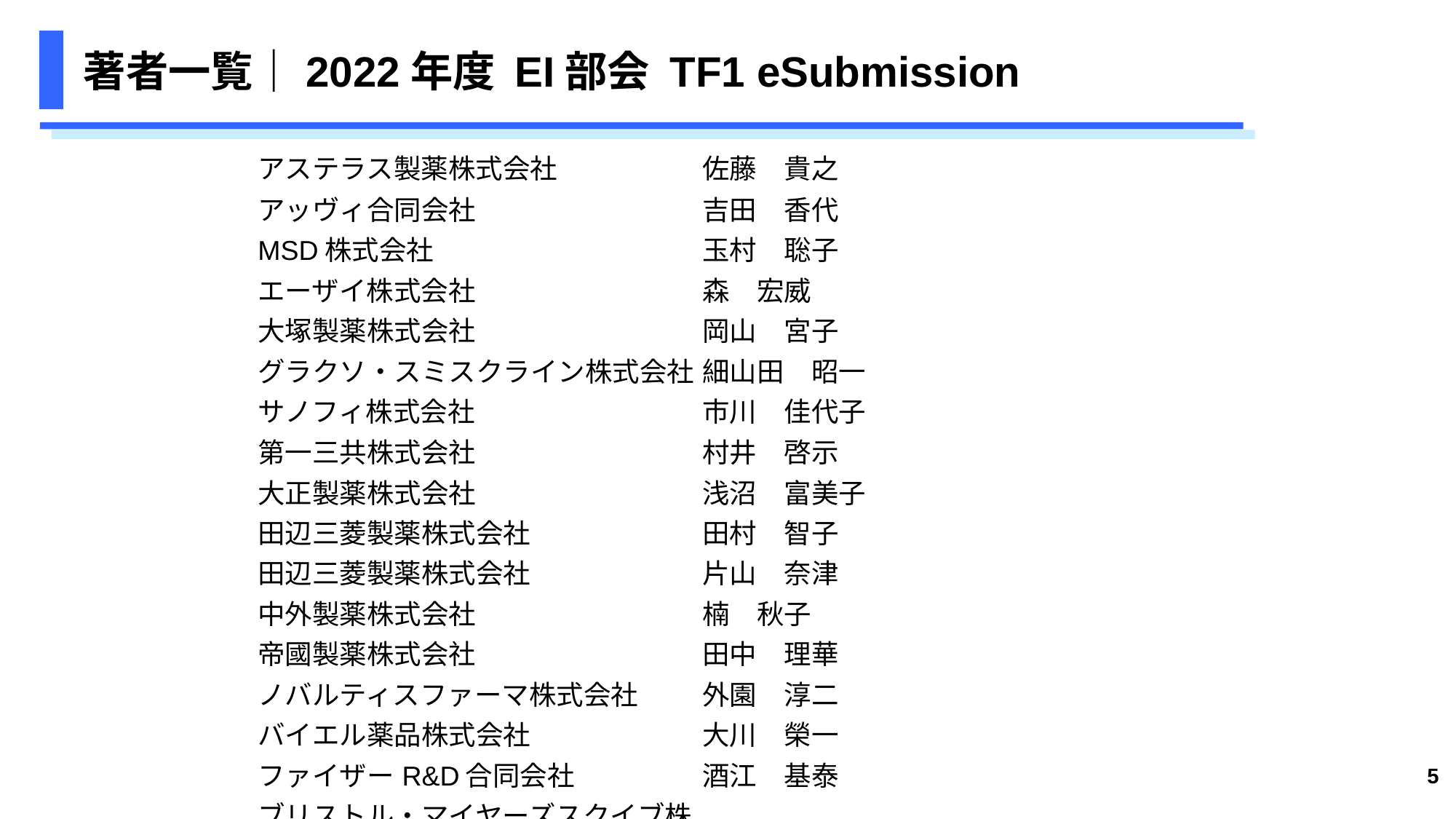

# 著者一覧｜2022年度 EI部会 TF1 eSubmission
| アステラス製薬株式会社 | 佐藤　貴之 |
| --- | --- |
| アッヴィ合同会社 | 吉田　香代 |
| MSD株式会社 | 玉村　聡子 |
| エーザイ株式会社 | 森　宏威 |
| 大塚製薬株式会社 | 岡山　宮子 |
| グラクソ・スミスクライン株式会社 | 細山田　昭一 |
| サノフィ株式会社 | 市川　佳代子 |
| 第一三共株式会社 | 村井　啓示 |
| 大正製薬株式会社 | 浅沼　富美子 |
| 田辺三菱製薬株式会社 | 田村　智子 |
| 田辺三菱製薬株式会社 | 片山　奈津 |
| 中外製薬株式会社 | 楠　秋子 |
| 帝國製薬株式会社 | 田中　理華 |
| ノバルティスファーマ株式会社 | 外園　淳二 |
| バイエル薬品株式会社 | 大川　榮一 |
| ファイザーR&D合同会社 | 酒江　基泰 |
| ブリストル・マイヤーズスクイブ株式会社 | 平松　理恵子 |
| Meiji Seika ファルマ株式会社 | 齋藤　恵子 |
| ヤンセンファーマ株式会社 | 関口　香苗　　　　　　　　　　（敬称略） |
5